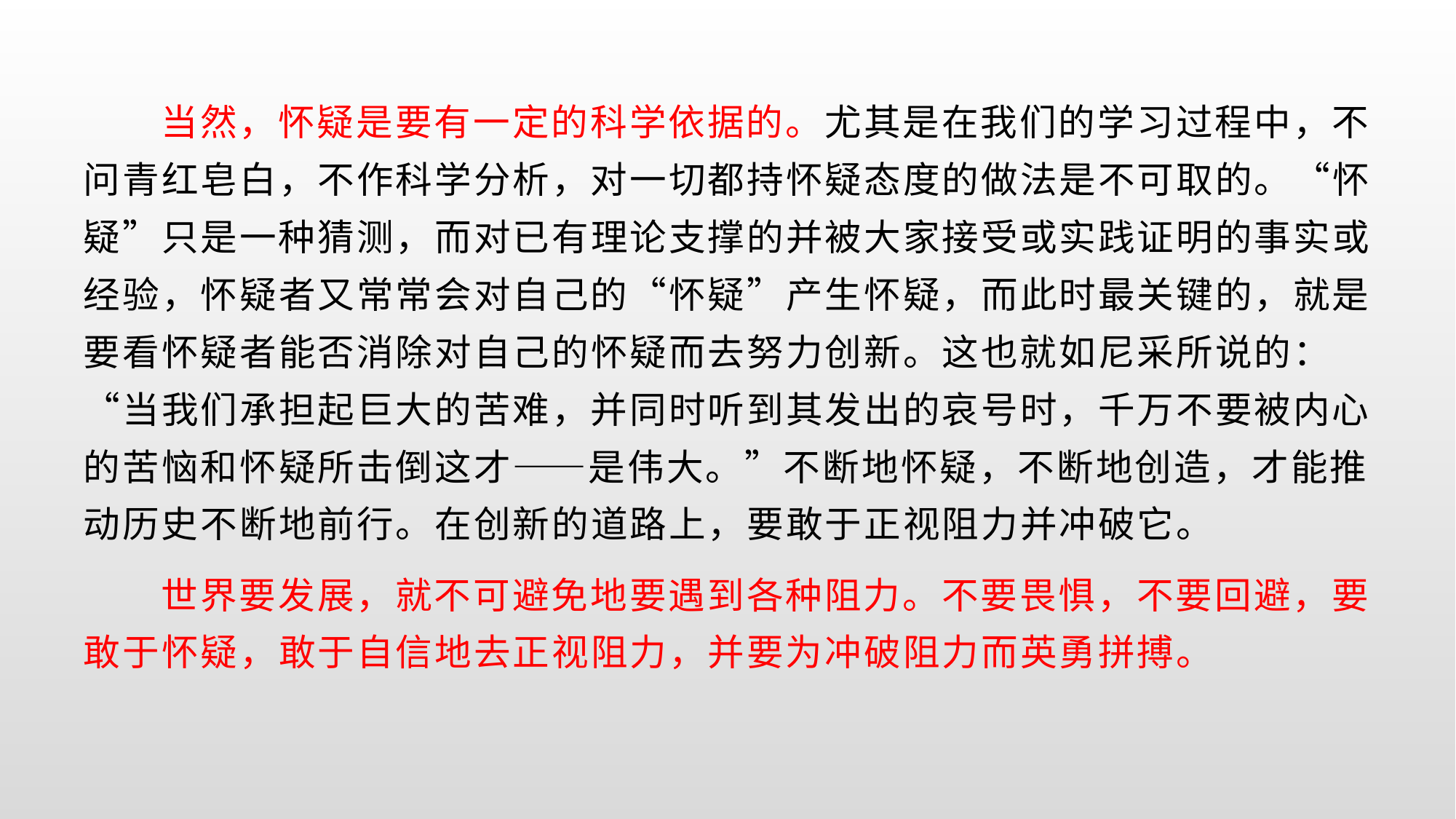

当然，怀疑是要有一定的科学依据的。尤其是在我们的学习过程中，不问青红皂白，不作科学分析，对一切都持怀疑态度的做法是不可取的。“怀疑”只是一种猜测，而对已有理论支撑的并被大家接受或实践证明的事实或经验，怀疑者又常常会对自己的“怀疑”产生怀疑，而此时最关键的，就是要看怀疑者能否消除对自己的怀疑而去努力创新。这也就如尼采所说的：“当我们承担起巨大的苦难，并同时听到其发出的哀号时，千万不要被内心的苦恼和怀疑所击倒这才——是伟大。”不断地怀疑，不断地创造，才能推动历史不断地前行。在创新的道路上，要敢于正视阻力并冲破它。
世界要发展，就不可避免地要遇到各种阻力。不要畏惧，不要回避，要敢于怀疑，敢于自信地去正视阻力，并要为冲破阻力而英勇拼搏。